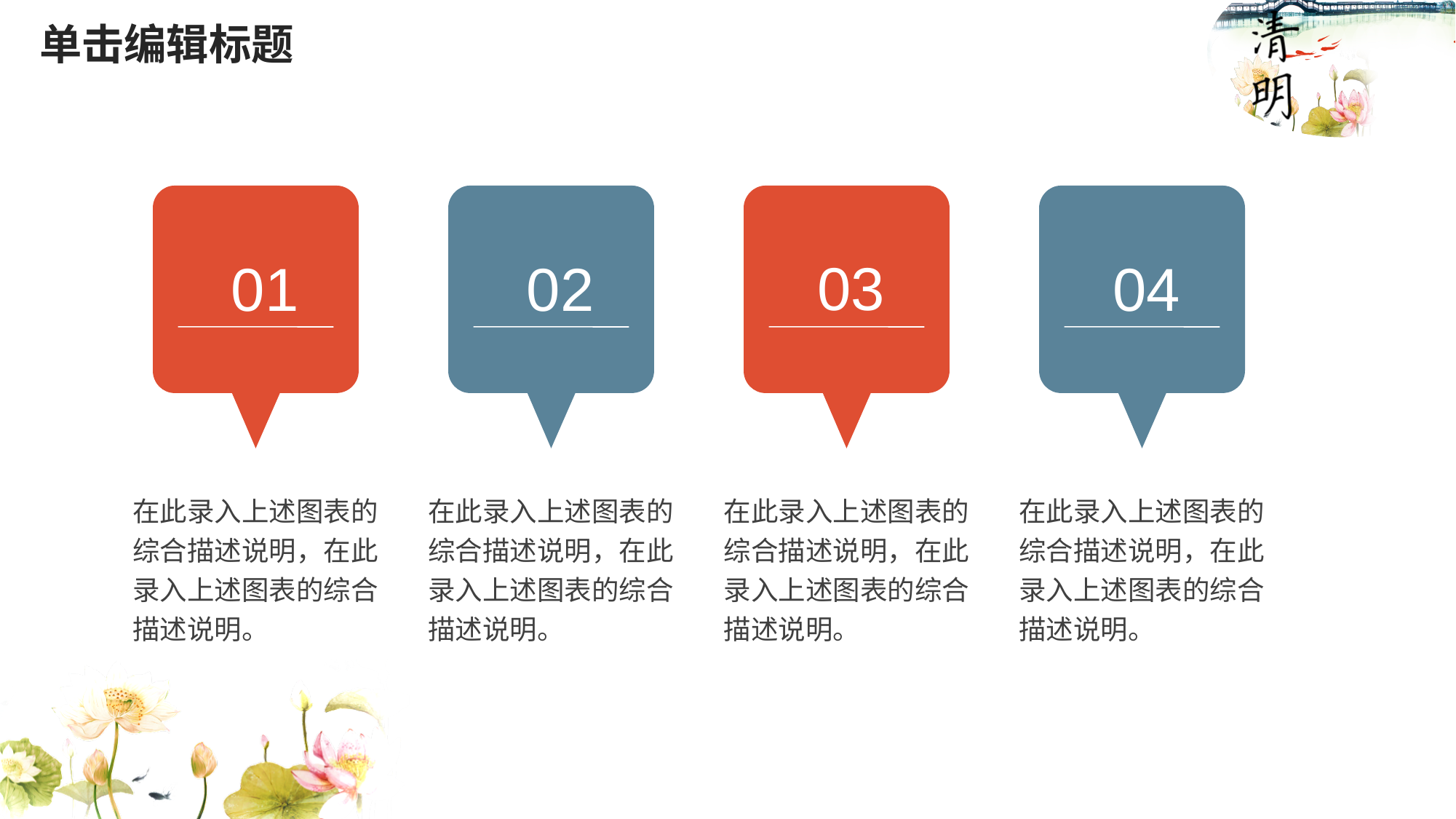

03
01
02
04

在此录入上述图表的综合描述说明，在此录入上述图表的综合描述说明。
在此录入上述图表的综合描述说明，在此录入上述图表的综合描述说明。
在此录入上述图表的综合描述说明，在此录入上述图表的综合描述说明。
在此录入上述图表的综合描述说明，在此录入上述图表的综合描述说明。